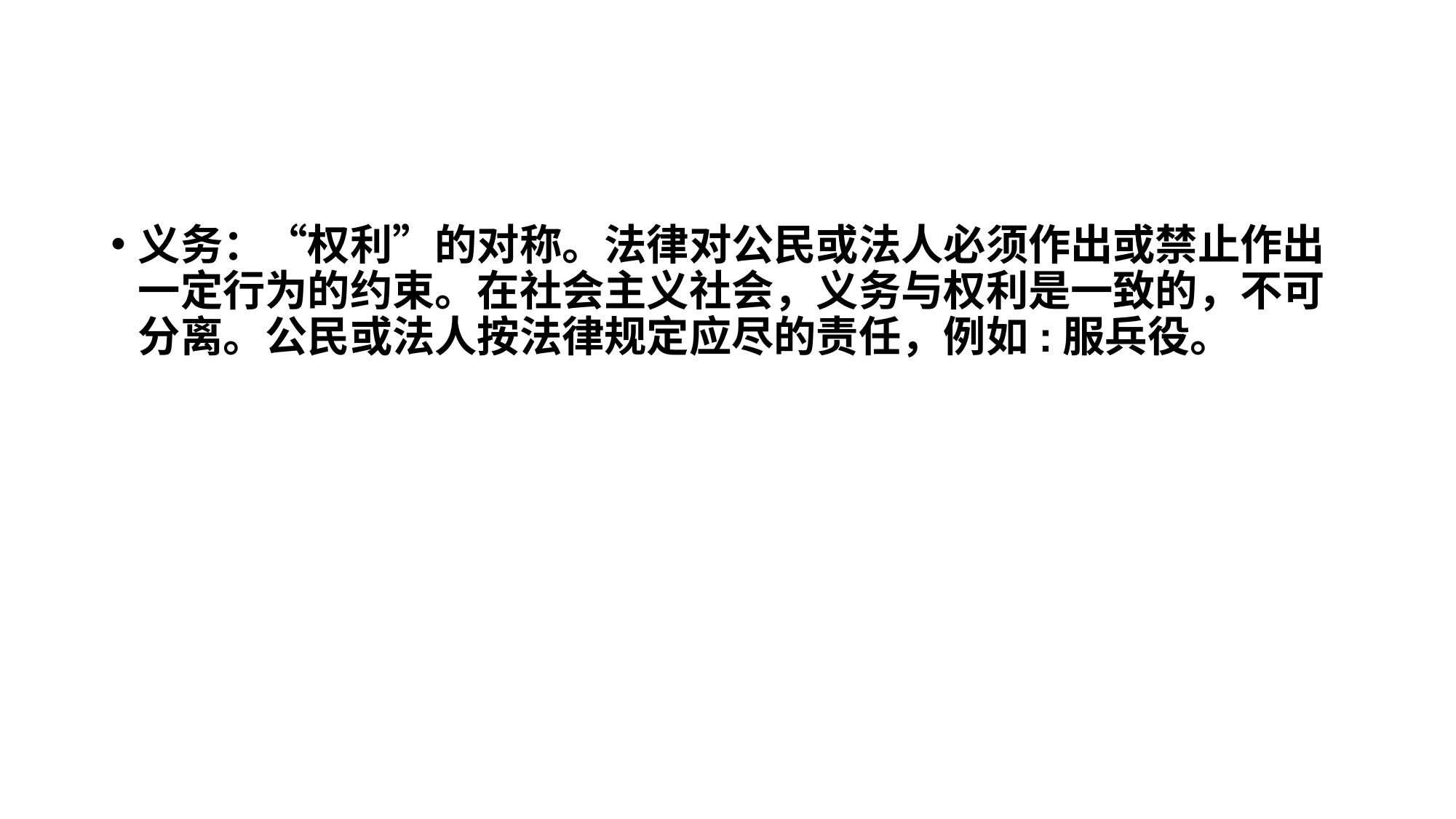

#
义务：“权利”的对称。法律对公民或法人必须作出或禁止作出一定行为的约束。在社会主义社会，义务与权利是一致的，不可分离。公民或法人按法律规定应尽的责任，例如:服兵役。